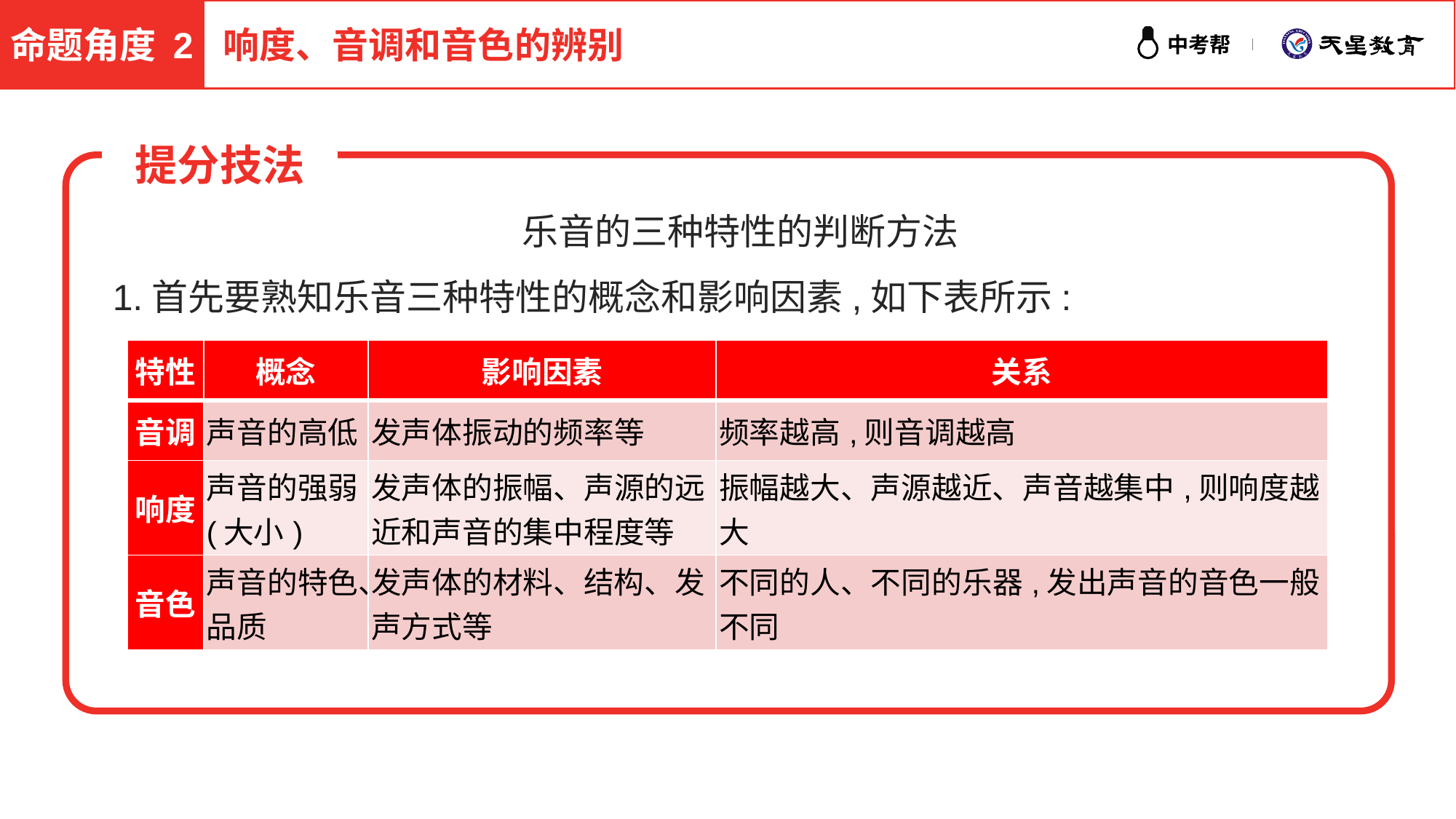

命题角度 2
响度、音调和音色的辨别
提分技法

乐音的三种特性的判断方法
1.首先要熟知乐音三种特性的概念和影响因素,如下表所示:
| 特性 | 概念 | 影响因素 | 关系 |
| --- | --- | --- | --- |
| 音调 | 声音的高低 | 发声体振动的频率等 | 频率越高,则音调越高 |
| 响度 | 声音的强弱(大小) | 发声体的振幅、声源的远近和声音的集中程度等 | 振幅越大、声源越近、声音越集中,则响度越大 |
| 音色 | 声音的特色、品质 | 发声体的材料、结构、发声方式等 | 不同的人、不同的乐器,发出声音的音色一般不同 |